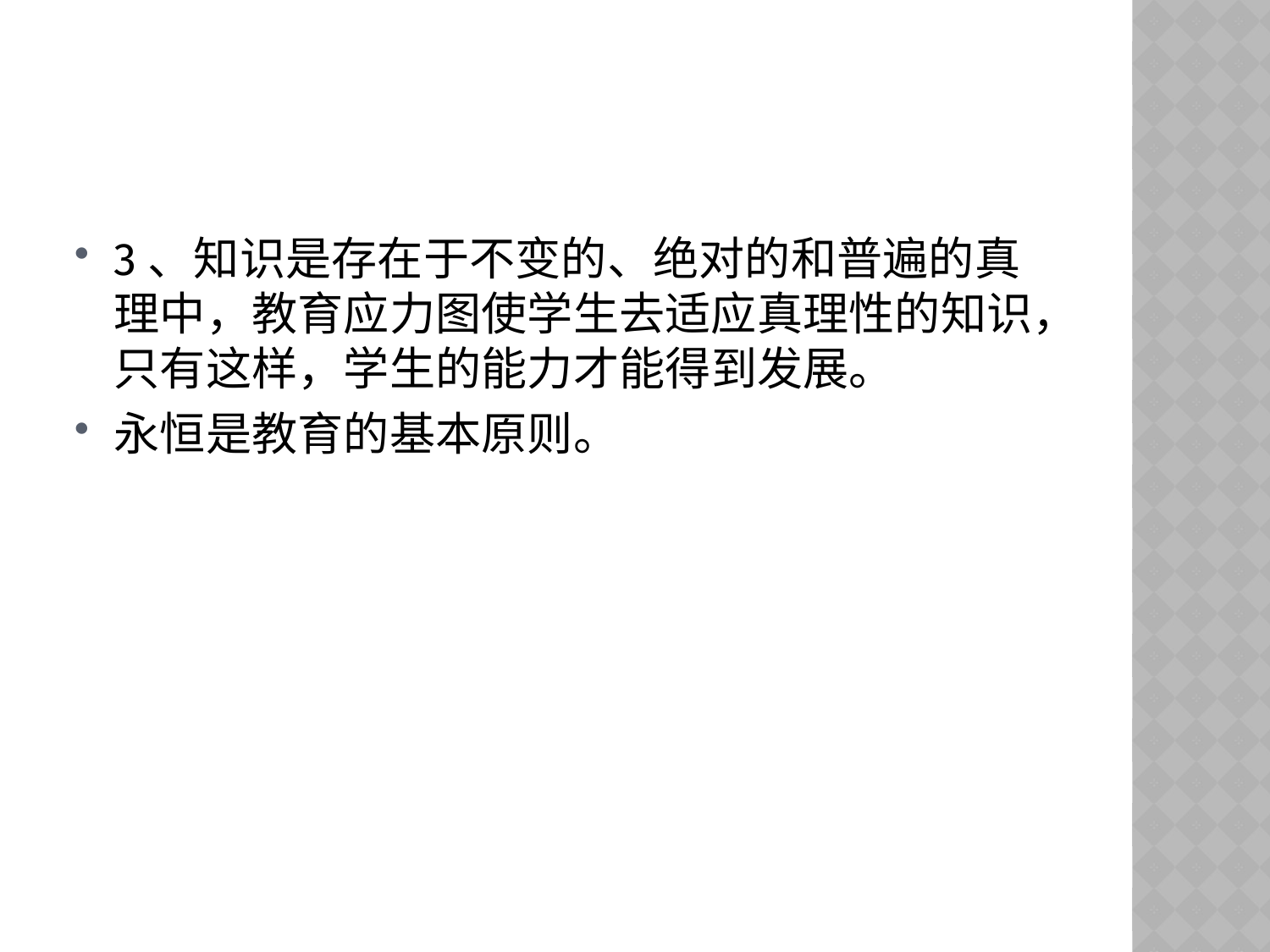

#
3、知识是存在于不变的、绝对的和普遍的真理中，教育应力图使学生去适应真理性的知识，只有这样，学生的能力才能得到发展。
永恒是教育的基本原则。